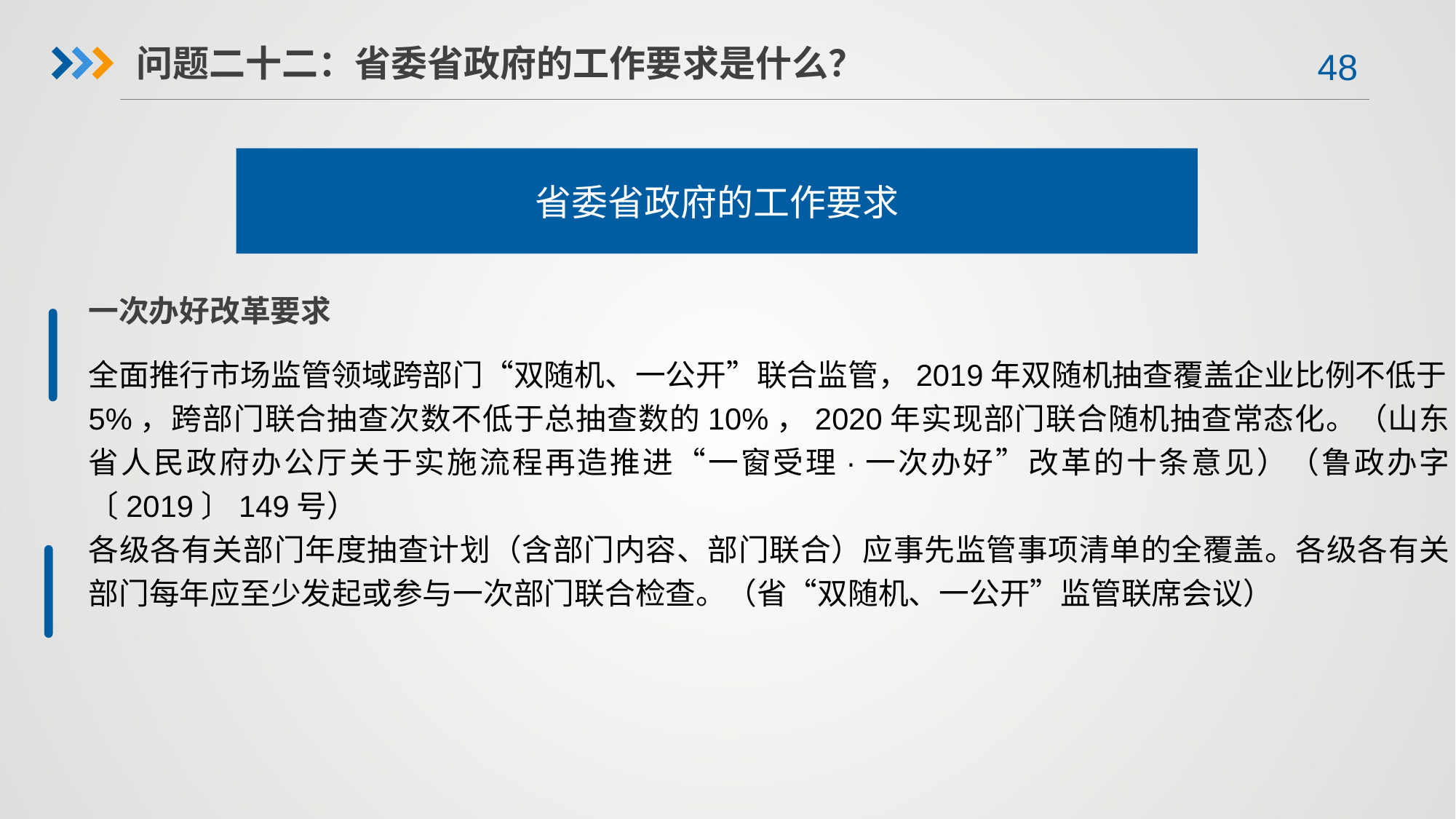

问题二十二：省委省政府的工作要求是什么？
省委省政府的工作要求
一次办好改革要求
全面推行市场监管领域跨部门“双随机、一公开”联合监管，2019年双随机抽查覆盖企业比例不低于5%，跨部门联合抽查次数不低于总抽查数的10%，2020年实现部门联合随机抽查常态化。（山东省人民政府办公厅关于实施流程再造推进“一窗受理·一次办好”改革的十条意见）（鲁政办字〔2019〕149号）
各级各有关部门年度抽查计划（含部门内容、部门联合）应事先监管事项清单的全覆盖。各级各有关部门每年应至少发起或参与一次部门联合检查。（省“双随机、一公开”监管联席会议）